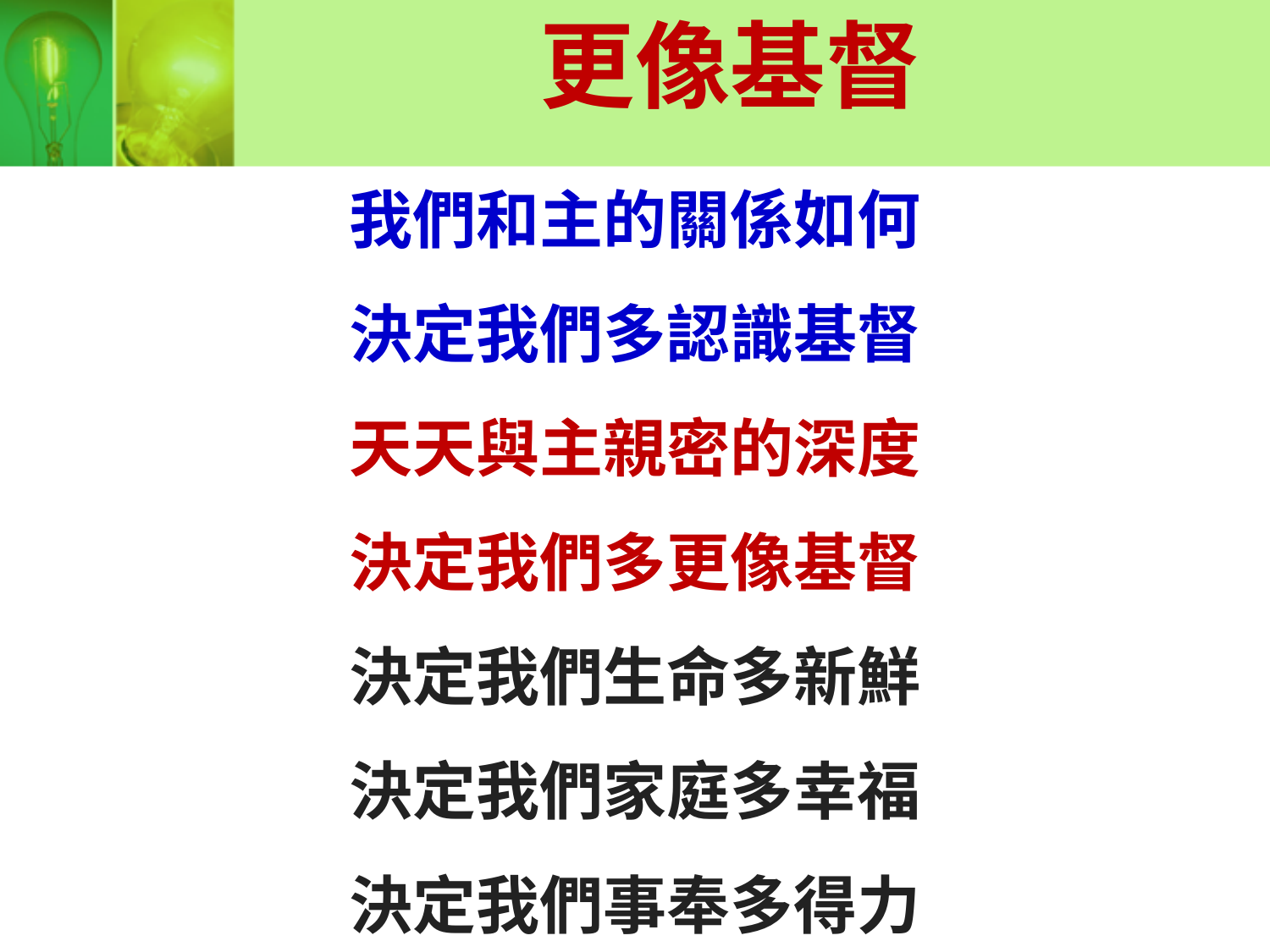

更像基督
我們和主的關係如何
決定我們多認識基督
天天與主親密的深度
決定我們多更像基督
決定我們生命多新鮮
決定我們家庭多幸福
決定我們事奉多得力